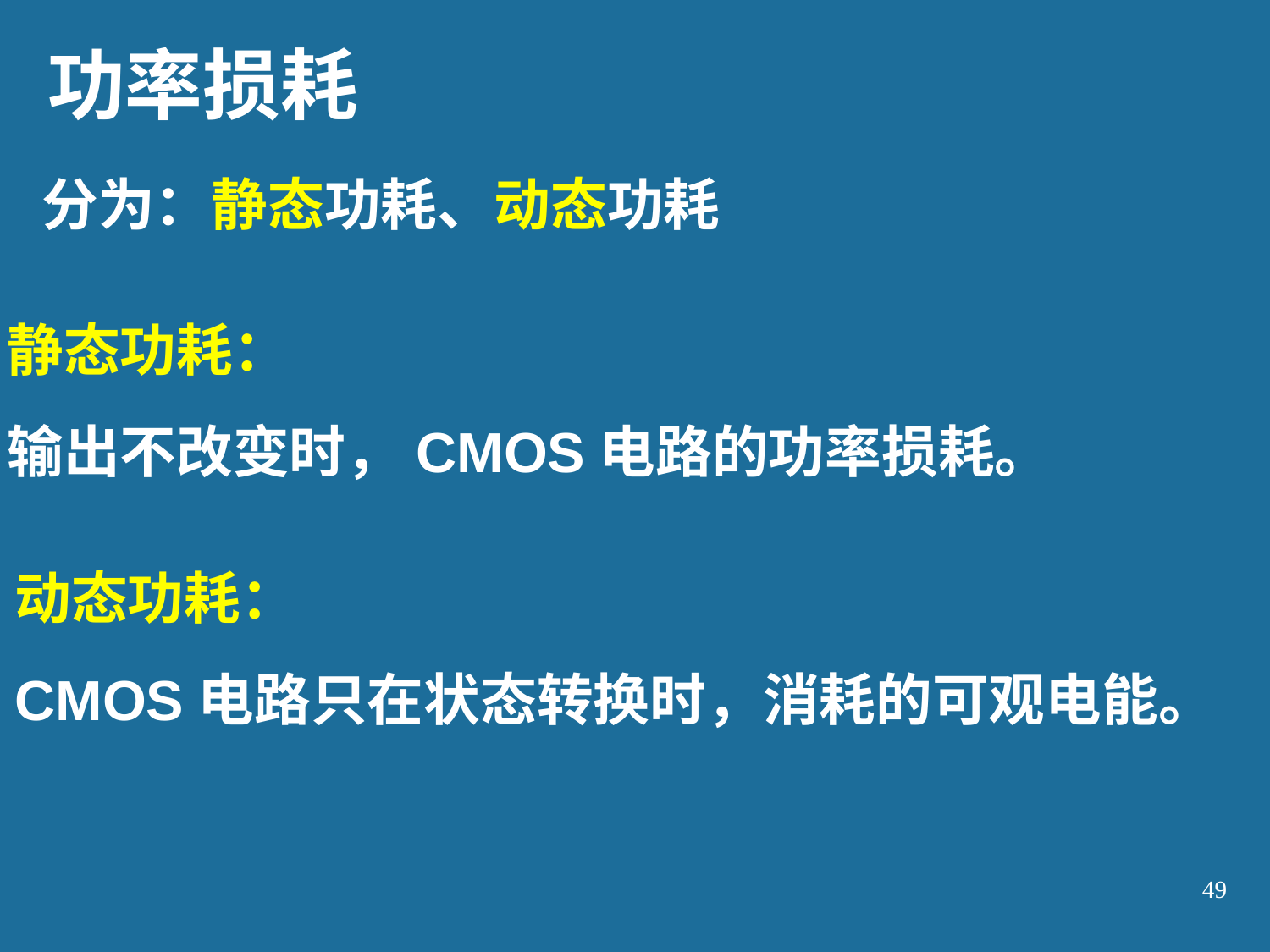

# 功率损耗
分为：静态功耗、动态功耗
静态功耗：
输出不改变时，CMOS电路的功率损耗。
动态功耗：
CMOS电路只在状态转换时，消耗的可观电能。
49